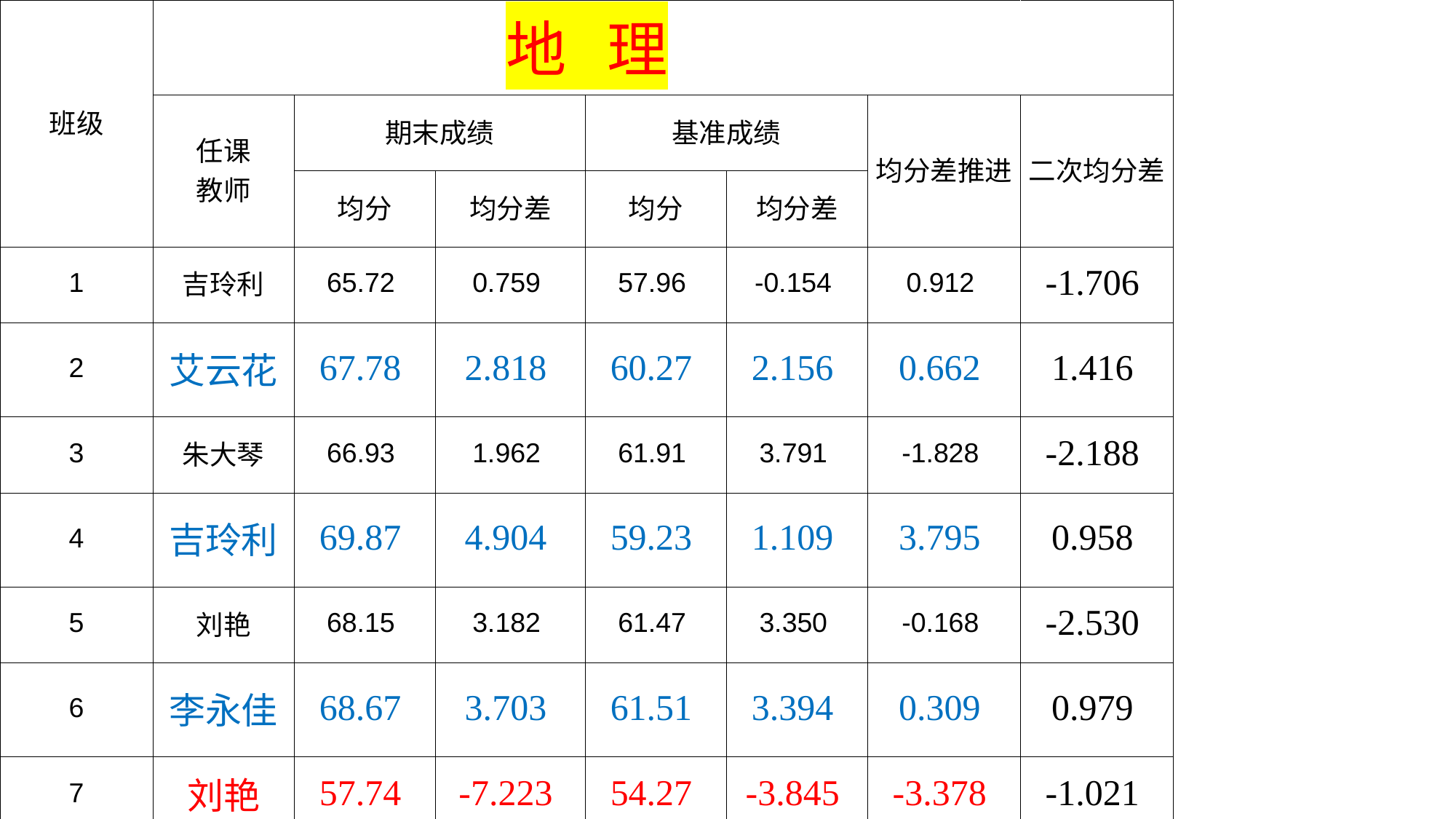

| 班级 | 地 理 |  |  |  |  |  |  |
| --- | --- | --- | --- | --- | --- | --- | --- |
|  | 任课 教师 | 期末成绩 |  | 基准成绩 |  | 均分差推进 | 二次均分差 |
|  |  | 均分 | 均分差 | 均分 | 均分差 |  |  |
| 1 | 吉玲利 | 65.72 | 0.759 | 57.96 | -0.154 | 0.912 | -1.706 |
| 2 | 艾云花 | 67.78 | 2.818 | 60.27 | 2.156 | 0.662 | 1.416 |
| 3 | 朱大琴 | 66.93 | 1.962 | 61.91 | 3.791 | -1.828 | -2.188 |
| 4 | 吉玲利 | 69.87 | 4.904 | 59.23 | 1.109 | 3.795 | 0.958 |
| 5 | 刘艳 | 68.15 | 3.182 | 61.47 | 3.350 | -0.168 | -2.530 |
| 6 | 李永佳 | 68.67 | 3.703 | 61.51 | 3.394 | 0.309 | 0.979 |
| 7 | 刘艳 | 57.74 | -7.223 | 54.27 | -3.845 | -3.378 | -1.021 |